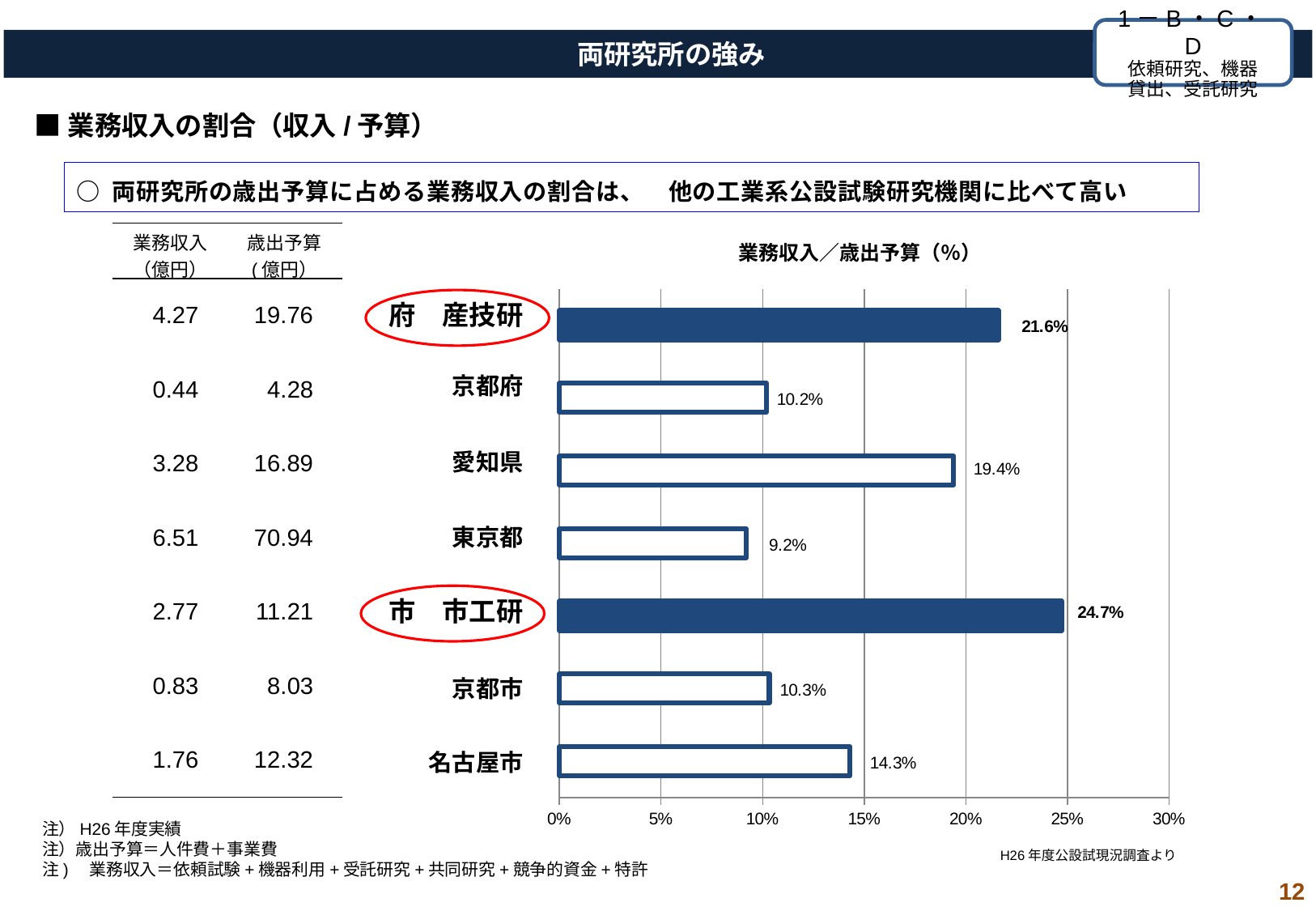

1－B・C・D
依頼研究、機器
貸出、受託研究
　両研究所の強み
■業務収入の割合（収入/予算）
○ 両研究所の歳出予算に占める業務収入の割合は、　他の工業系公設試験研究機関に比べて高い

### Chart: 業務収入／歳出予算（％）

| Category | 業務収入／歳出予算 |
|---|---|
| 名古屋市 | 0.14298051948051949 |
| 京都市 | 0.10327770859277709 |
| 市 市工研 | 0.24718287243532558 |
| 東京都 | 0.09181181279954892 |
| 愛知県 | 0.1939342806394316 |
| 京都府 | 0.10175700934579439 |
| 府 産技研 | 0.2160065789473684 |
| 業務収入 （億円） | 歳出予算 (億円） |
| --- | --- |
| 4.27 | 19.76 |
| 0.44 | 4.28 |
| 3.28 | 16.89 |
| 6.51 | 70.94 |
| 2.77 | 11.21 |
| 0.83 | 8.03 |
| 1.76 | 12.32 |

府　産技研

京都府

愛知県

東京都

市　市工研

京都市

名古屋市

注）H26年度実績
注）歳出予算＝人件費＋事業費
注)　業務収入＝依頼試験+機器利用+受託研究+共同研究+競争的資金+特許
H26年度公設試現況調査より
12